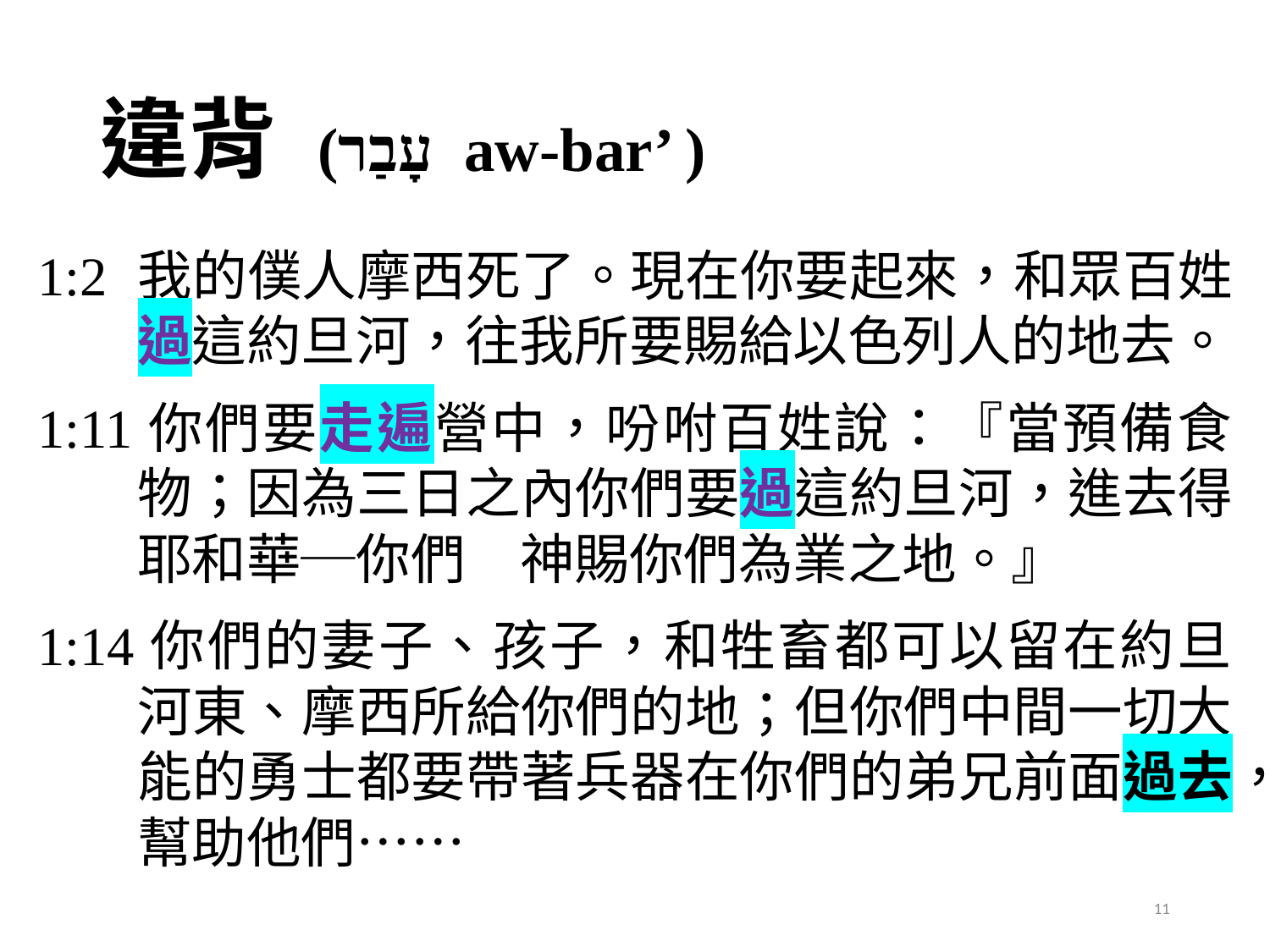

# 違背 (עָבַר  aw-bar’ )
1:2	我的僕人摩西死了。現在你要起來，和眾百姓過這約旦河，往我所要賜給以色列人的地去。
1:11你們要走遍營中，吩咐百姓說：『當預備食物；因為三日之內你們要過這約旦河，進去得耶和華─你們　神賜你們為業之地。』
1:14你們的妻子、孩子，和牲畜都可以留在約旦河東、摩西所給你們的地；但你們中間一切大能的勇士都要帶著兵器在你們的弟兄前面過去，幫助他們……
11